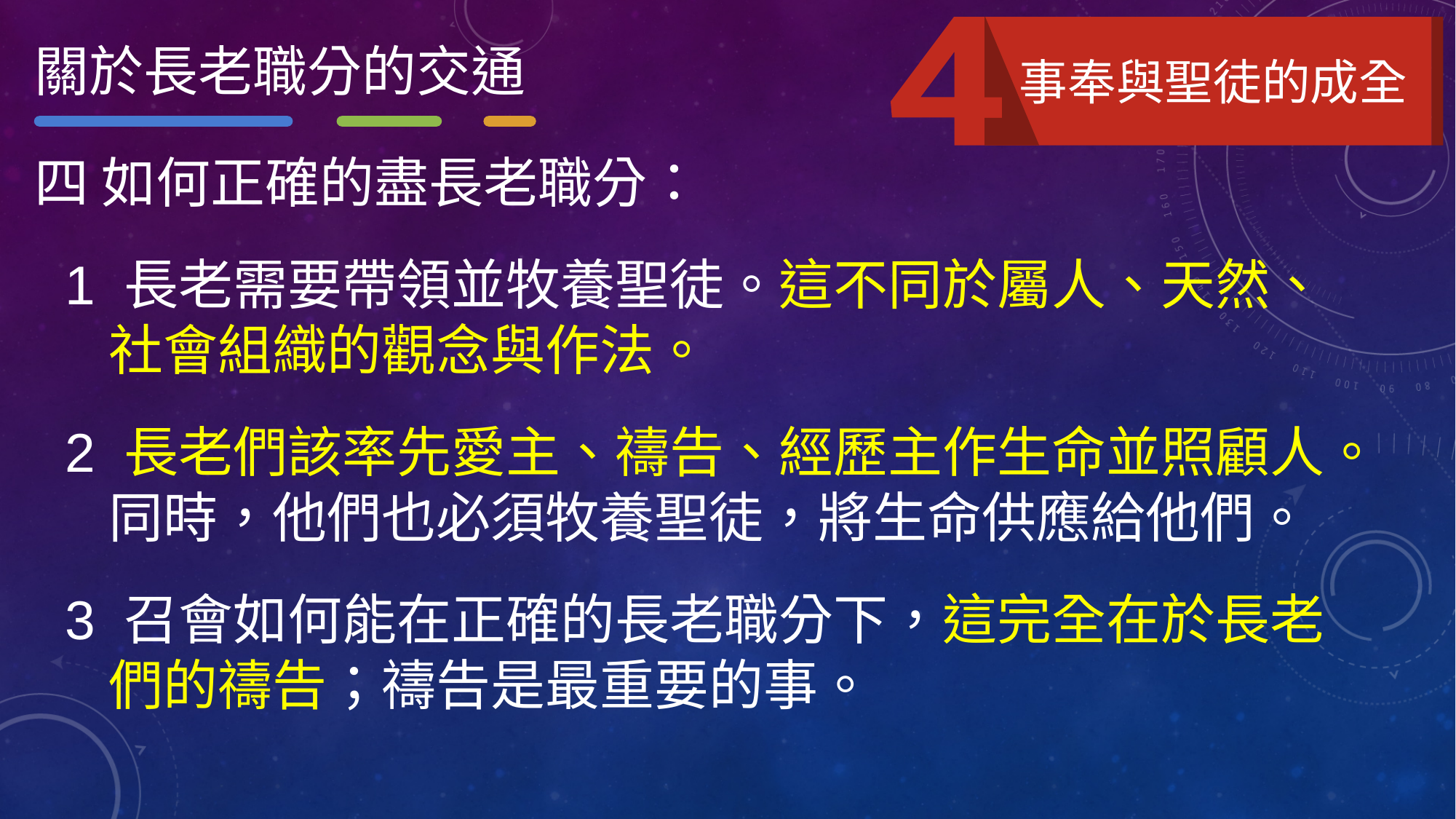

關於長老職分的交通
事奉與聖徒的成全

四 如何正確的盡長老職分：
  1 長老需要帶領並牧養聖徒。這不同於屬人、天然、社會組織的觀念與作法。
  2 長老們該率先愛主、禱告、經歷主作生命並照顧人。同時，他們也必須牧養聖徒，將生命供應給他們。
  3 召會如何能在正確的長老職分下，這完全在於長老們的禱告；禱告是最重要的事。